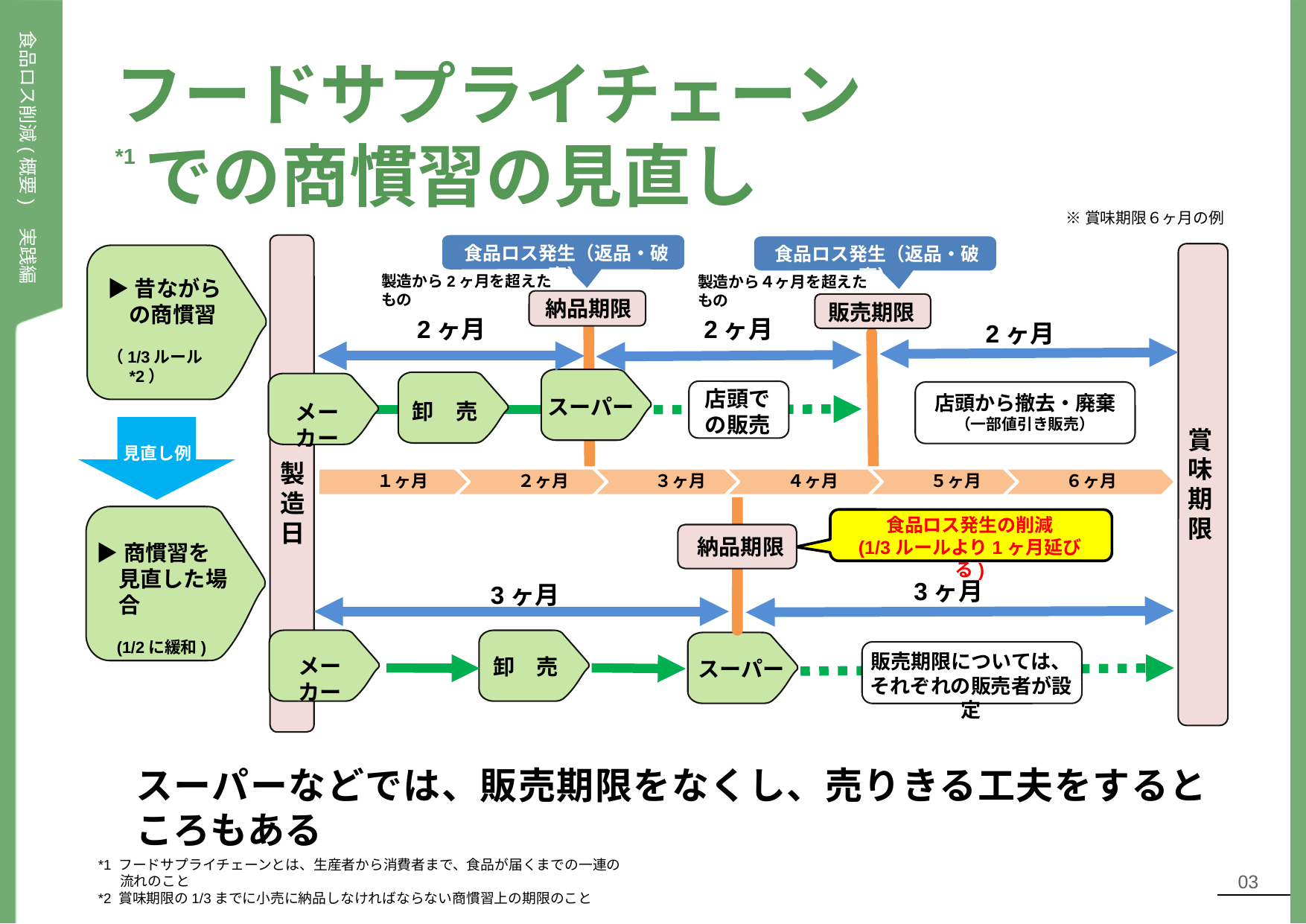

食品ロス削減(概要)　実践編
フードサプライチェーン*1での商慣習の見直し
※賞味期限６ヶ月の例

食品ロス発生（返品・破棄）

食品ロス発生（返品・破棄）
食品ロス発生（返品・破棄）

製造から2ヶ月を超えたもの
製造から４ヶ月を超えたもの
▶昔ながらの商慣習

（1/3ルール*2）
納品期限

販売期限

2ヶ月
2ヶ月
2ヶ月

店頭での販売

店頭から撤去・廃棄
（一部値引き販売）
スーパー
卸　売
メーカー

賞味期限
見直し例
製造日
１ヶ月
２ヶ月
３ヶ月
４ヶ月
５ヶ月
６ヶ月

納品期限
▶商慣習を
　見直した場合

　(1/2に緩和)
3ヶ月
3ヶ月

販売期限については、
それぞれの販売者が設定
メーカー
卸　売
スーパー

食品ロス発生の削減
(1/3ルールより1ヶ月延びる)

スーパーなどでは、販売期限をなくし、売りきる工夫をするところもある
*1 フードサプライチェーンとは、生産者から消費者まで、食品が届くまでの一連の流れのこと
*2 賞味期限の1/3までに小売に納品しなければならない商慣習上の期限のこと